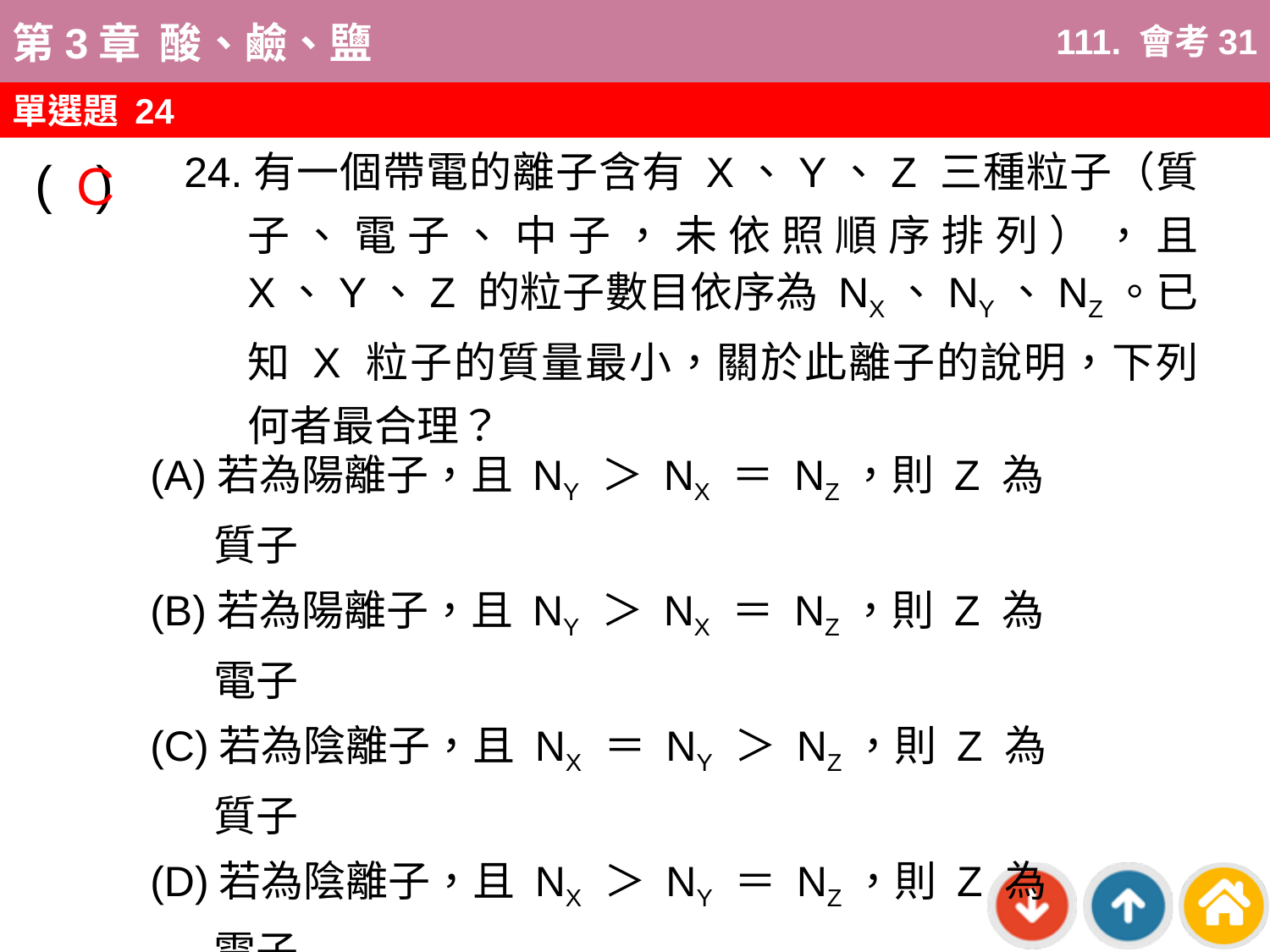

111. 會考31
單選題 24
C
24.有一個帶電的離子含有 X、Y、Z 三種粒子（質子、電子、中子，未依照順序排列），且 X、Y、Z 的粒子數目依序為 NX、NY、NZ。已知 X 粒子的質量最小，關於此離子的說明，下列何者最合理？
(   )
(A)若為陽離子，且 NY ＞ NX ＝ NZ，則 Z 為質子
(B)若為陽離子，且 NY ＞ NX ＝ NZ，則 Z 為電子
(C)若為陰離子，且 NX ＝ NY ＞ NZ，則 Z 為質子
(D)若為陰離子，且 NX ＞ NY ＝ NZ，則 Z 為電子